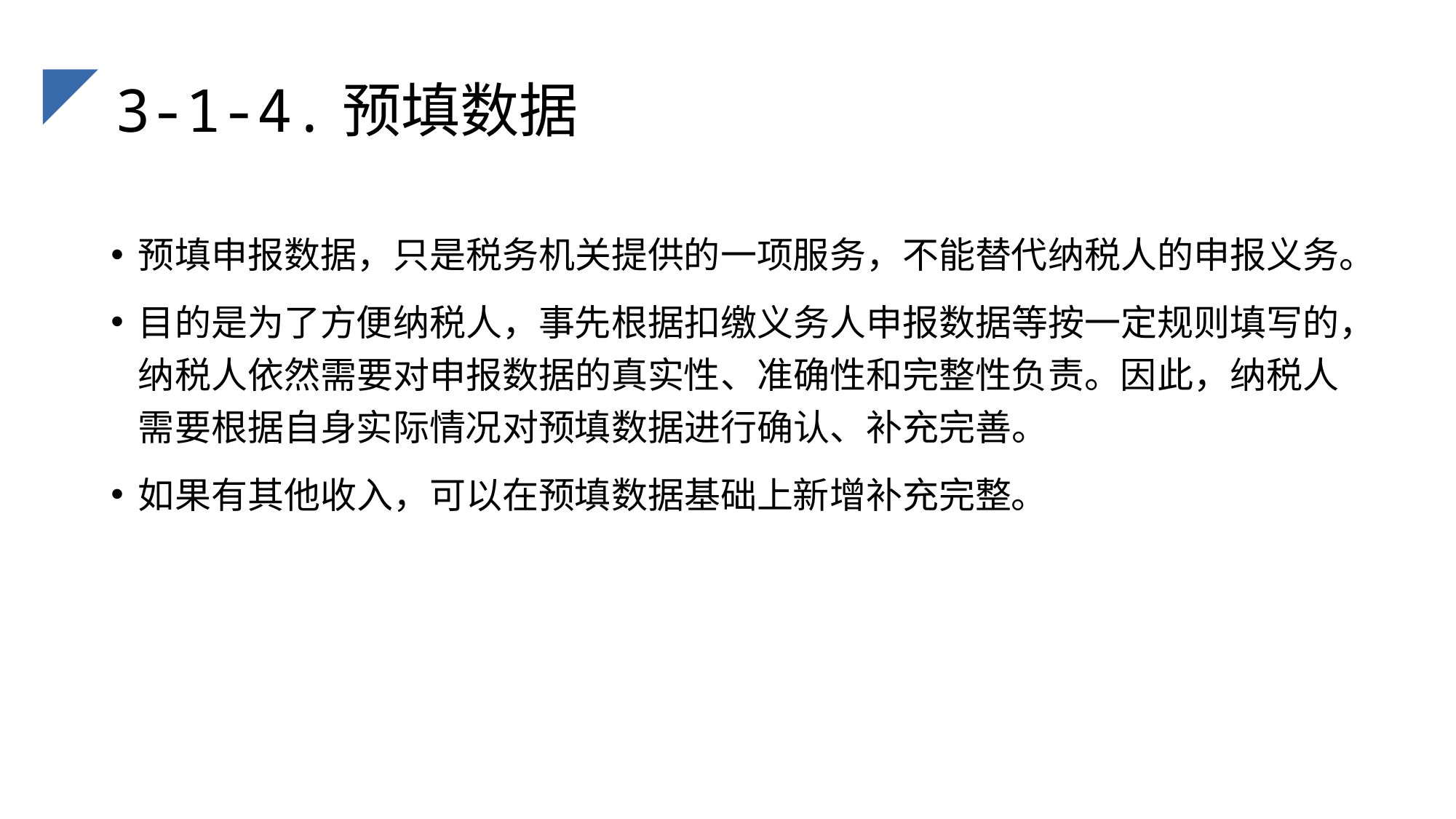

# 3-1-4.预填数据
预填申报数据，只是税务机关提供的一项服务，不能替代纳税人的申报义务。
目的是为了方便纳税人，事先根据扣缴义务人申报数据等按一定规则填写的，纳税人依然需要对申报数据的真实性、准确性和完整性负责。因此，纳税人需要根据自身实际情况对预填数据进行确认、补充完善。
如果有其他收入，可以在预填数据基础上新增补充完整。